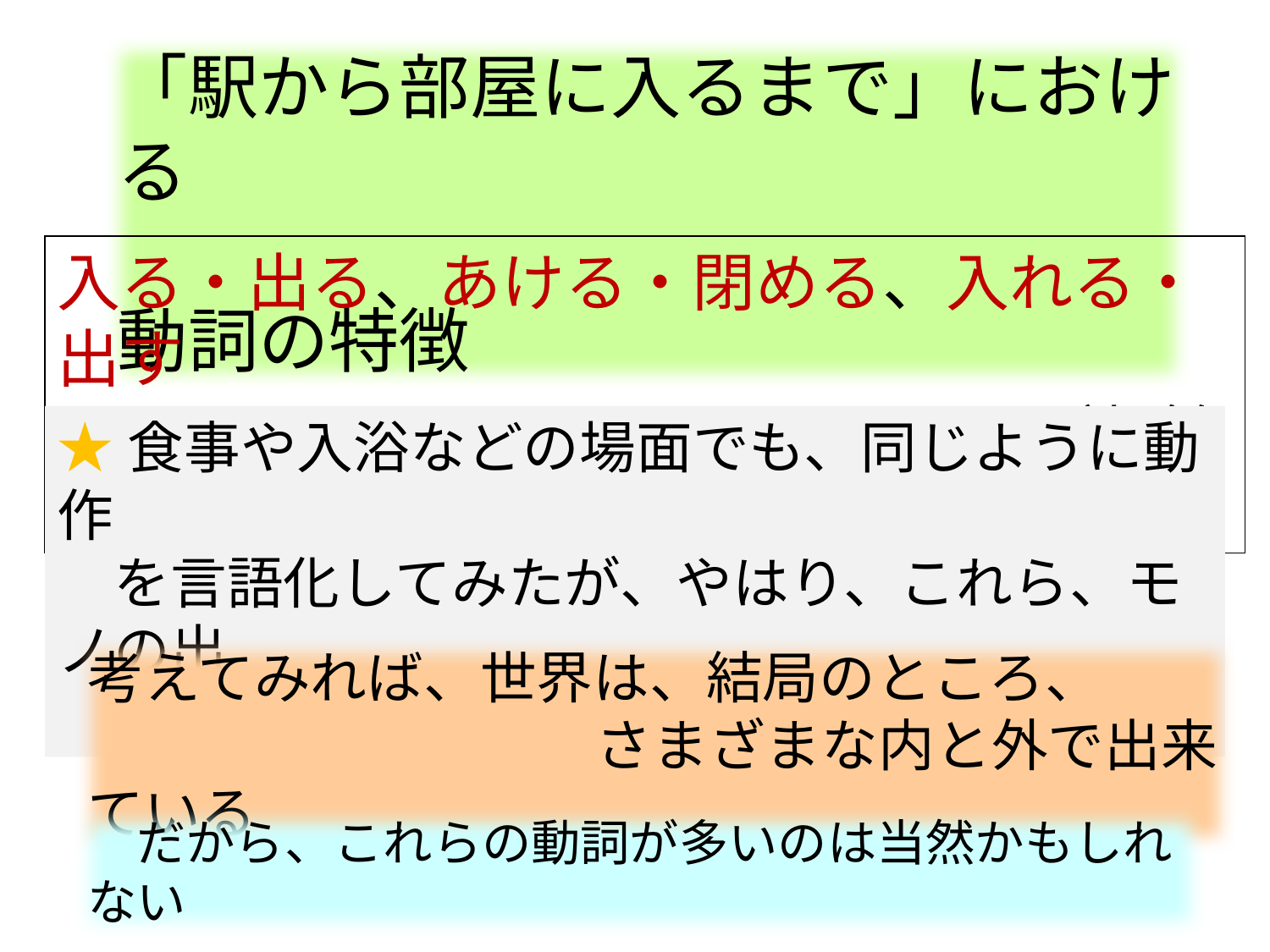

「駅から部屋に入るまで」における
　　　　　　　　　　　　　　　動詞の特徴
入る・出る、あける・閉める、入れる・出す
　　　　　　　　　　　　　　　　　　　　　　　　などが頻繁に出て来る
★食事や入浴などの場面でも、同じように動作
　を言語化してみたが、やはり、これら、モノの出
　し入れや開閉の動詞が、一番多く登場した
考えてみれば、世界は、結局のところ、
　　　　　　　　　さまざまな内と外で出来ている
　だから、これらの動詞が多いのは当然かもしれない